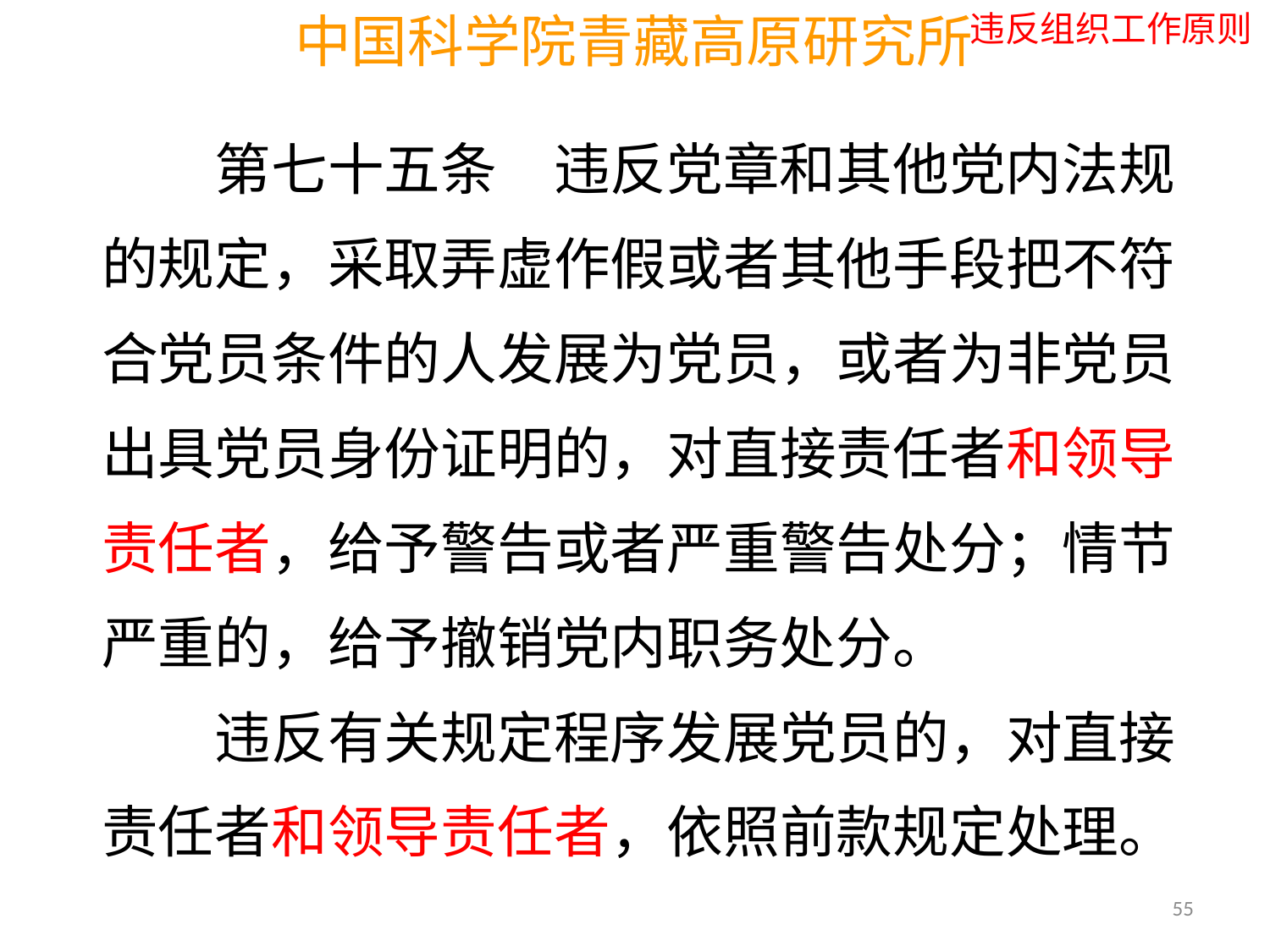

违反组织工作原则
　　第七十五条　违反党章和其他党内法规的规定，采取弄虚作假或者其他手段把不符合党员条件的人发展为党员，或者为非党员出具党员身份证明的，对直接责任者和领导责任者，给予警告或者严重警告处分；情节严重的，给予撤销党内职务处分。
　　违反有关规定程序发展党员的，对直接责任者和领导责任者，依照前款规定处理。
55